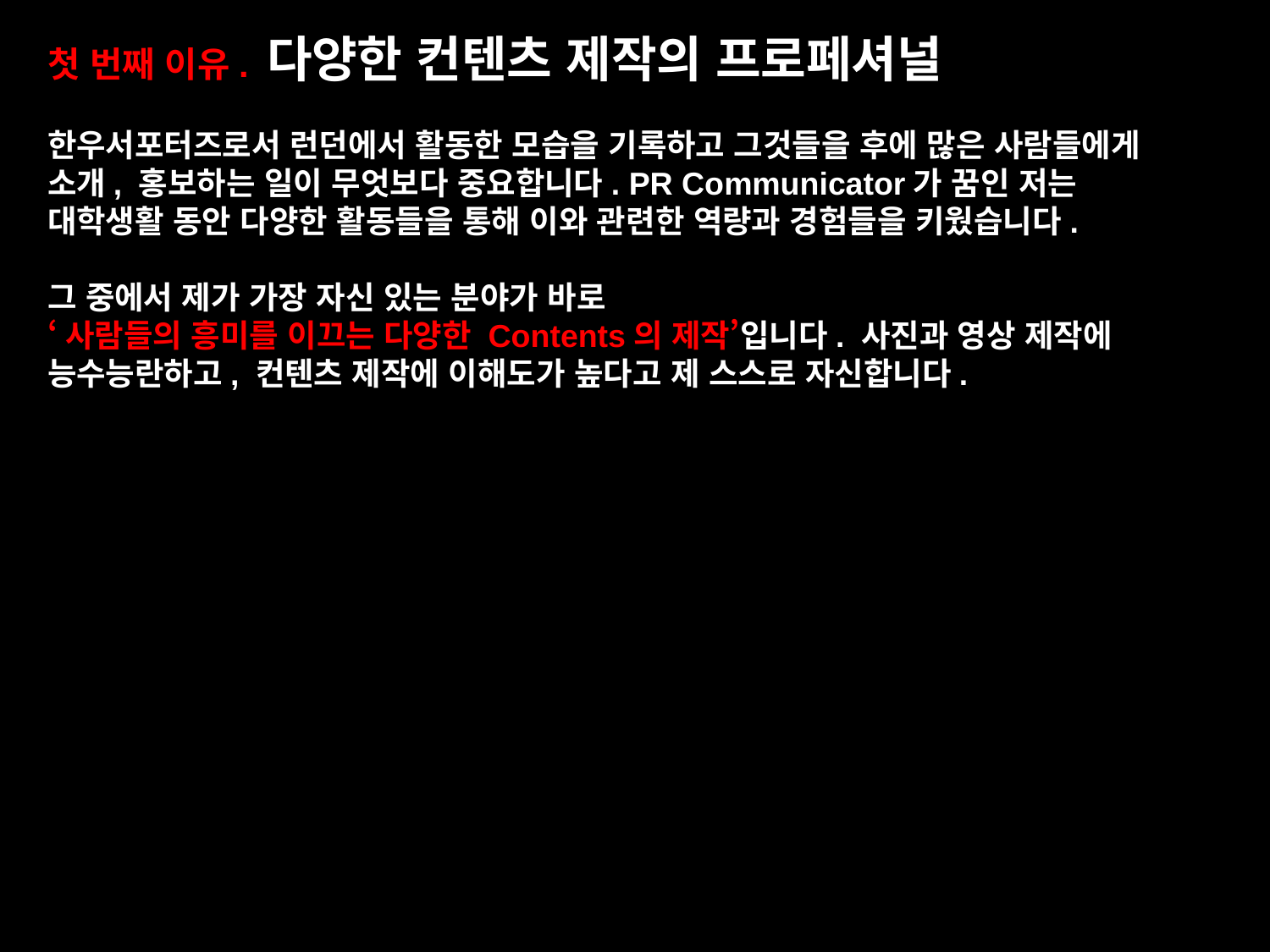

첫 번째 이유. 다양한 컨텐츠 제작의 프로페셔널

한우서포터즈로서 런던에서 활동한 모습을 기록하고 그것들을 후에 많은 사람들에게 소개, 홍보하는 일이 무엇보다 중요합니다. PR Communicator가 꿈인 저는 대학생활 동안 다양한 활동들을 통해 이와 관련한 역량과 경험들을 키웠습니다.

그 중에서 제가 가장 자신 있는 분야가 바로
‘사람들의 흥미를 이끄는 다양한 Contents의 제작’입니다. 사진과 영상 제작에 능수능란하고, 컨텐츠 제작에 이해도가 높다고 제 스스로 자신합니다.